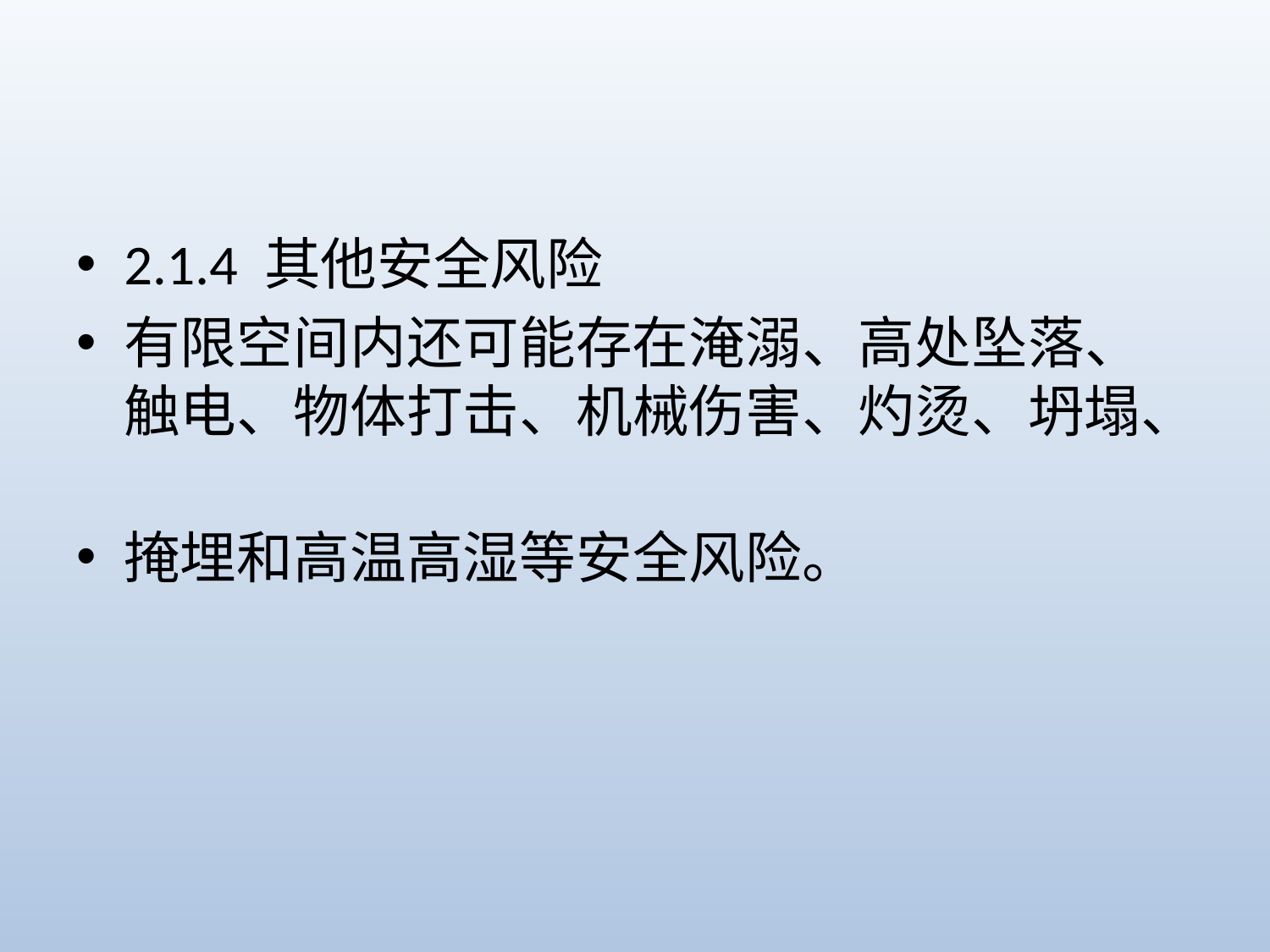

#
2.1.4 其他安全风险
有限空间内还可能存在淹溺、高处坠落、触电、物体打击、机械伤害、灼烫、坍塌、
掩埋和高温高湿等安全风险。